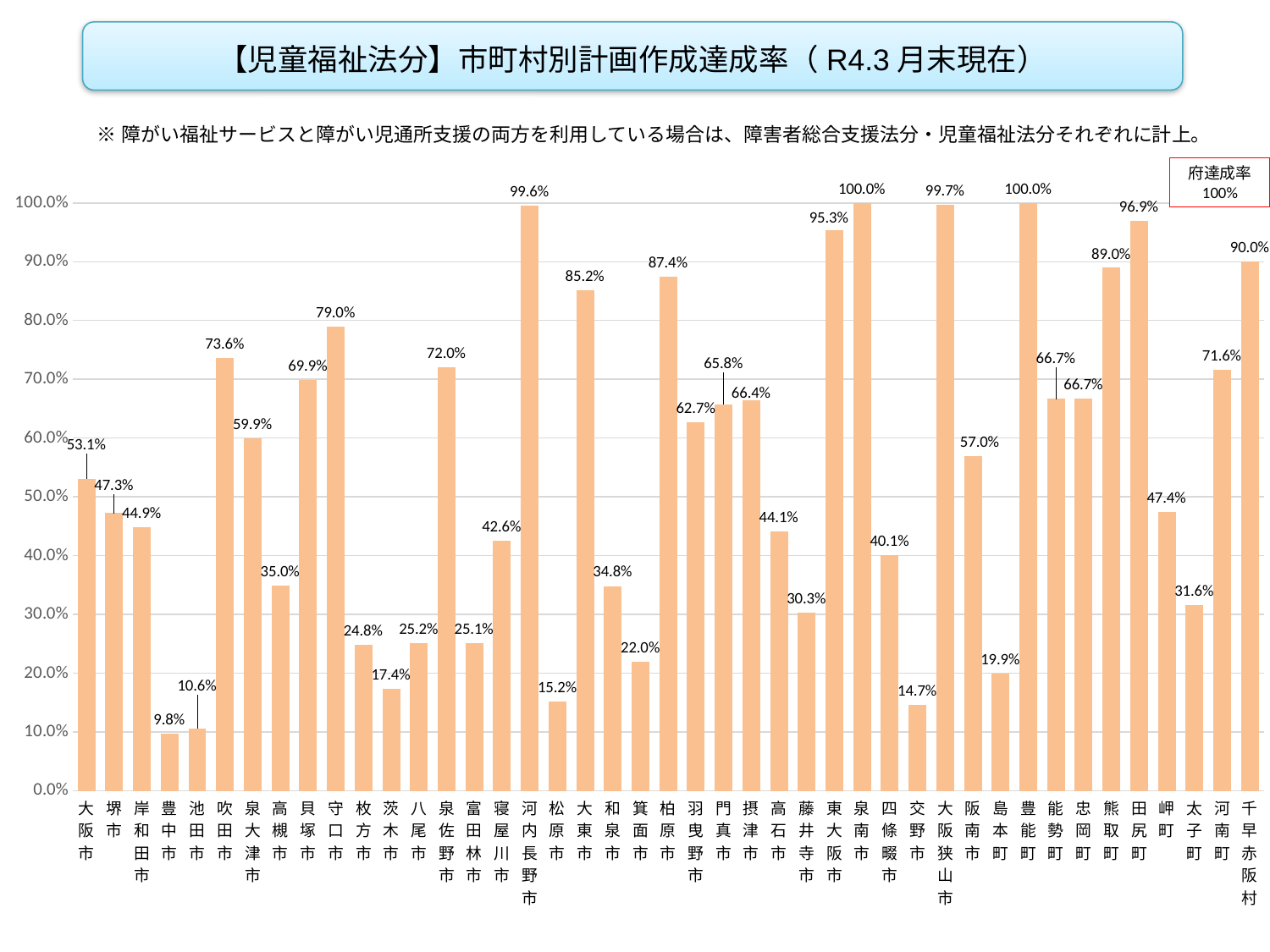

【児童福祉法分】市町村別計画作成達成率（R4.3月末現在）
※障がい福祉サービスと障がい児通所支援の両方を利用している場合は、障害者総合支援法分・児童福祉法分それぞれに計上。

### Chart

| Category |  |
|---|---|
| 大阪市 | 0.5308566788469347 |
| 堺市 | 0.47278481012658224 |
| 岸和田市 | 0.4488078541374474 |
| 豊中市 | 0.09760178471834913 |
| 池田市 | 0.1059063136456212 |
| 吹田市 | 0.736234923964342 |
| 泉大津市 | 0.599406528189911 |
| 高槻市 | 0.3497652582159625 |
| 貝塚市 | 0.6990881458966565 |
| 守口市 | 0.7898351648351648 |
| 枚方市 | 0.24822190611664297 |
| 茨木市 | 0.17368762151652628 |
| 八尾市 | 0.2515391380826737 |
| 泉佐野市 | 0.7202380952380952 |
| 富田林市 | 0.2512733446519525 |
| 寝屋川市 | 0.42568370986920334 |
| 河内長野市 | 0.9956521739130435 |
| 松原市 | 0.15189873417721522 |
| 大東市 | 0.8519083969465648 |
| 和泉市 | 0.3483443708609272 |
| 箕面市 | 0.2195389681668496 |
| 柏原市 | 0.8740157480314961 |
| 羽曳野市 | 0.6274509803921569 |
| 門真市 | 0.6576200417536535 |
| 摂津市 | 0.6644880174291938 |
| 高石市 | 0.441025641025641 |
| 藤井寺市 | 0.3027522935779816 |
| 東大阪市 | 0.9532374100719424 |
| 泉南市 | 1.0 |
| 四條畷市 | 0.4005847953216374 |
| 交野市 | 0.146814404432133 |
| 大阪狭山市 | 0.9968944099378882 |
| 阪南市 | 0.5695067264573991 |
| 島本町 | 0.19883040935672514 |
| 豊能町 | 1.0 |
| 能勢町 | 0.6666666666666667 |
| 忠岡町 | 0.6666666666666667 |
| 熊取町 | 0.8896103896103896 |
| 田尻町 | 0.96875 |
| 岬町 | 0.4736842105263158 |
| 太子町 | 0.31645569620253167 |
| 河南町 | 0.7162162162162162 |
| 千早赤阪村 | 0.9 |
府達成率
100%